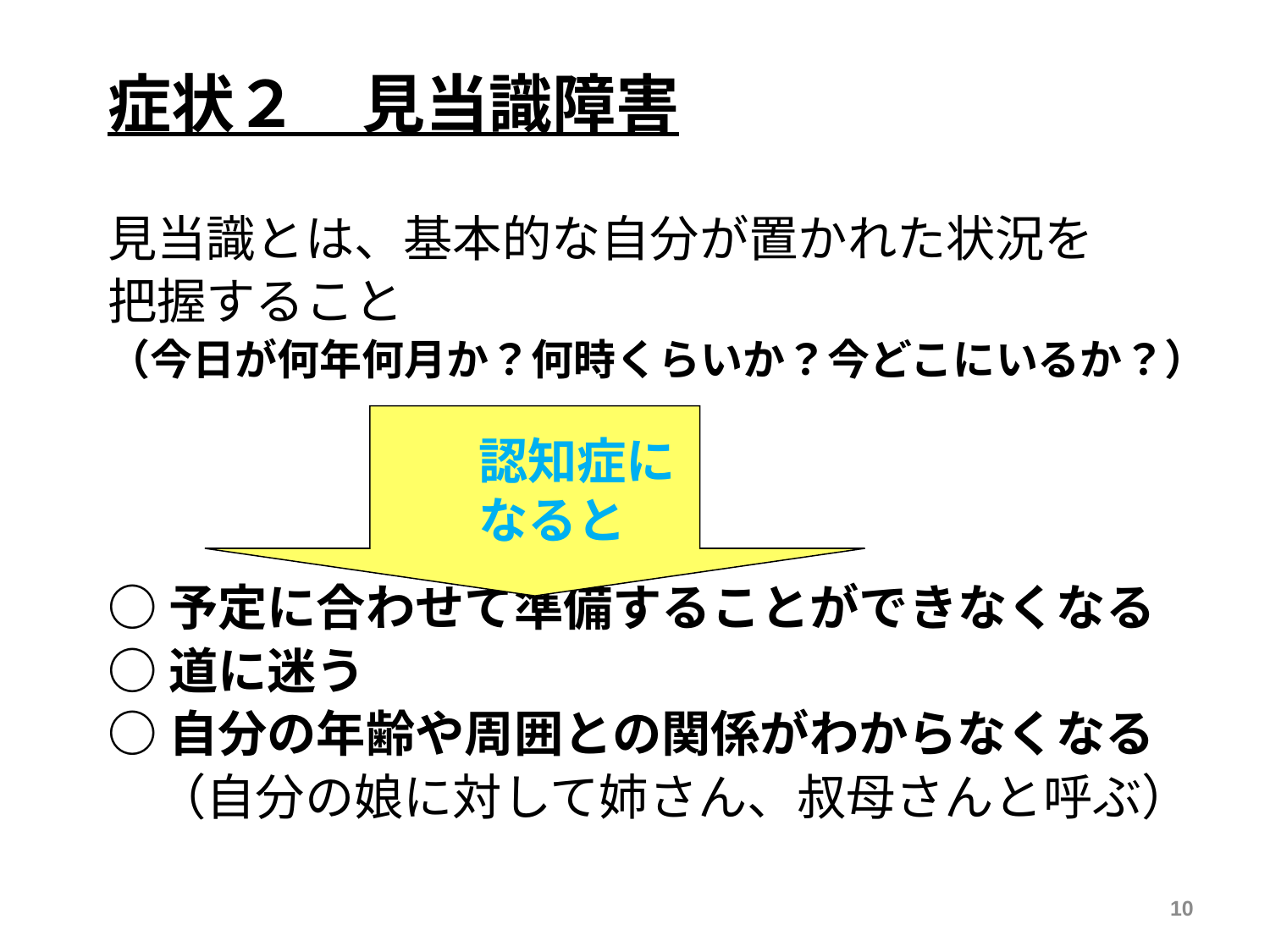

症状２　見当識障害

見当識とは、基本的な自分が置かれた状況を
把握すること
（今日が何年何月か？何時くらいか？今どこにいるか？）

○予定に合わせて準備することができなくなる
○道に迷う
○自分の年齢や周囲との関係がわからなくなる
　（自分の娘に対して姉さん、叔母さんと呼ぶ）
　　認知症に
　　なると
10